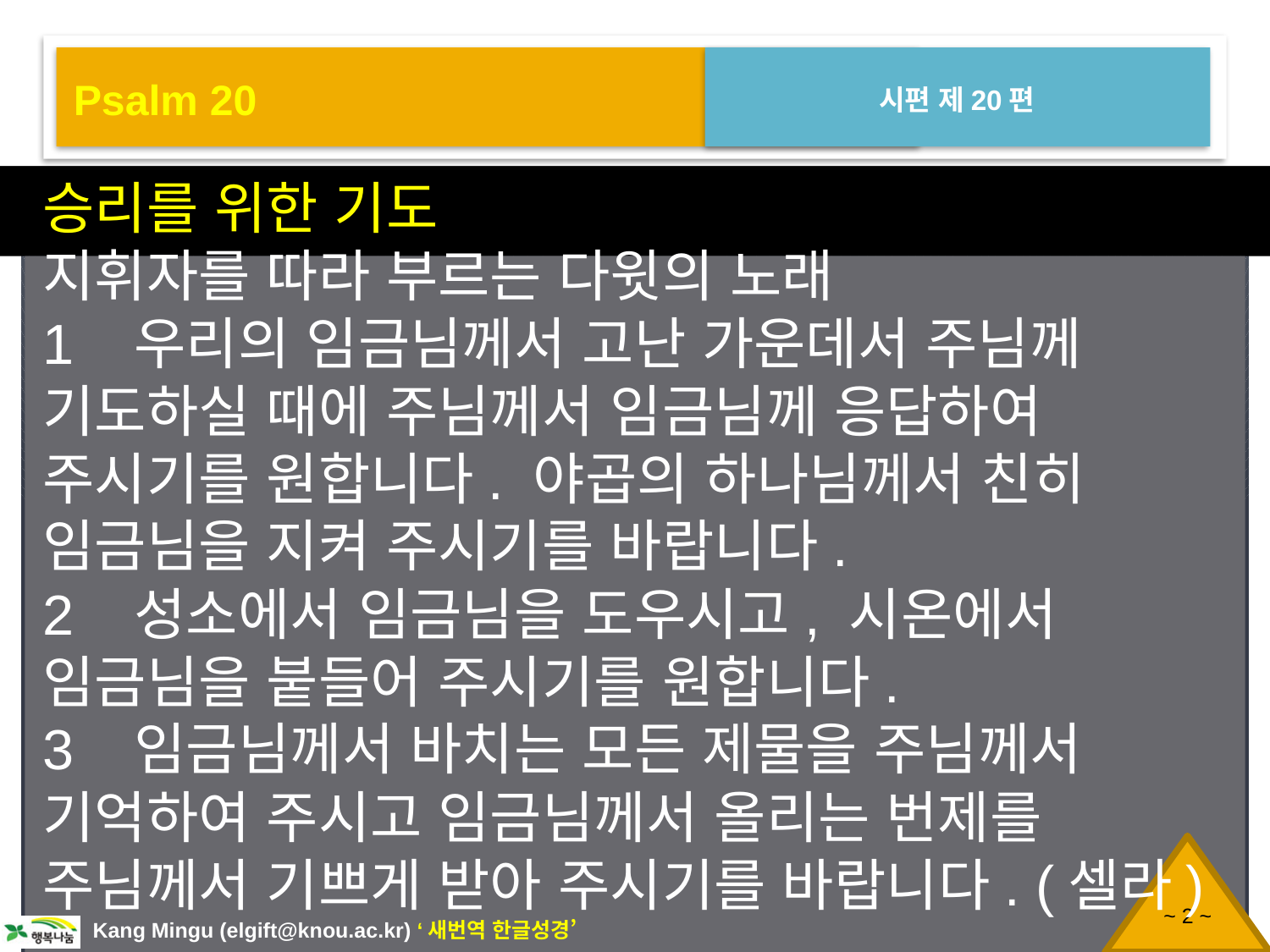

Psalm 20
시편 제20편
승리를 위한 기도
지휘자를 따라 부르는 다윗의 노래
1   우리의 임금님께서 고난 가운데서 주님께 기도하실 때에 주님께서 임금님께 응답하여 주시기를 원합니다. 야곱의 하나님께서 친히 임금님을 지켜 주시기를 바랍니다.
2   성소에서 임금님을 도우시고, 시온에서 임금님을 붙들어 주시기를 원합니다.
3   임금님께서 바치는 모든 제물을 주님께서 기억하여 주시고 임금님께서 올리는 번제를 주님께서 기쁘게 받아 주시기를 바랍니다. (셀라)